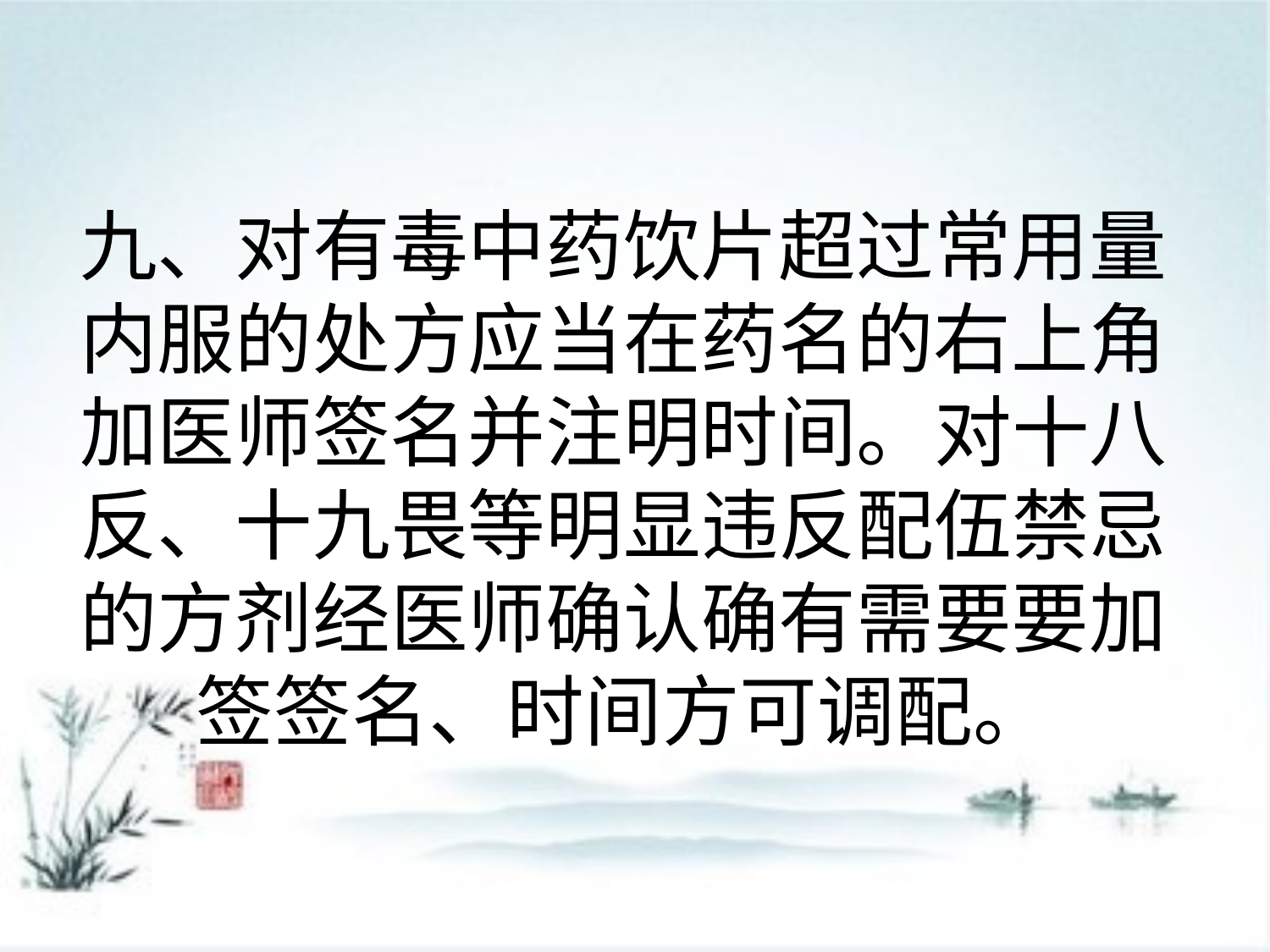

# 九、对有毒中药饮片超过常用量内服的处方应当在药名的右上角加医师签名并注明时间。对十八反、十九畏等明显违反配伍禁忌的方剂经医师确认确有需要要加签签名、时间方可调配。